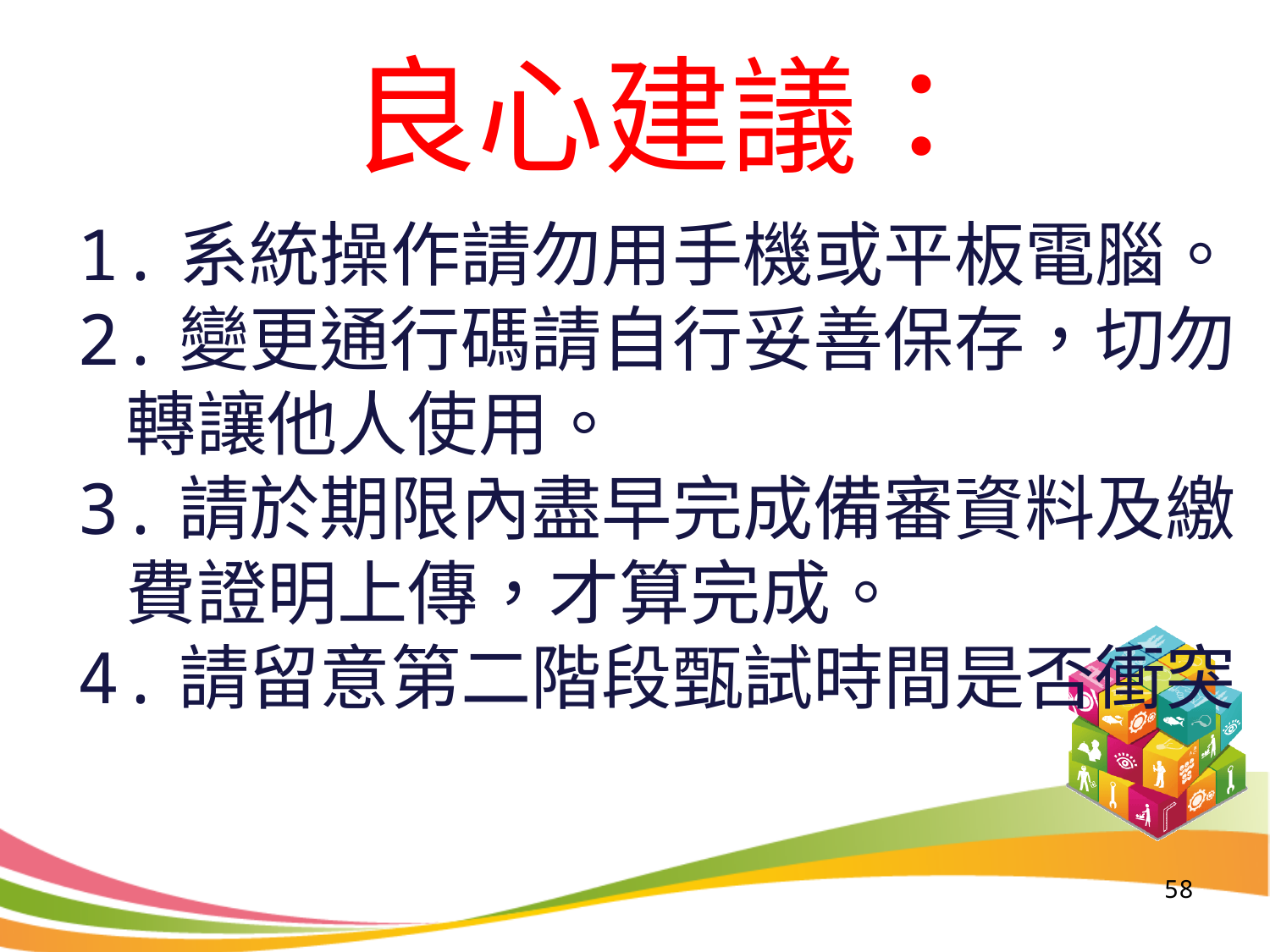

良心建議：
1.系統操作請勿用手機或平板電腦。
2.變更通行碼請自行妥善保存，切勿
  轉讓他人使用。
3.請於期限內盡早完成備審資料及繳
  費證明上傳，才算完成。
4.請留意第二階段甄試時間是否衝突

58